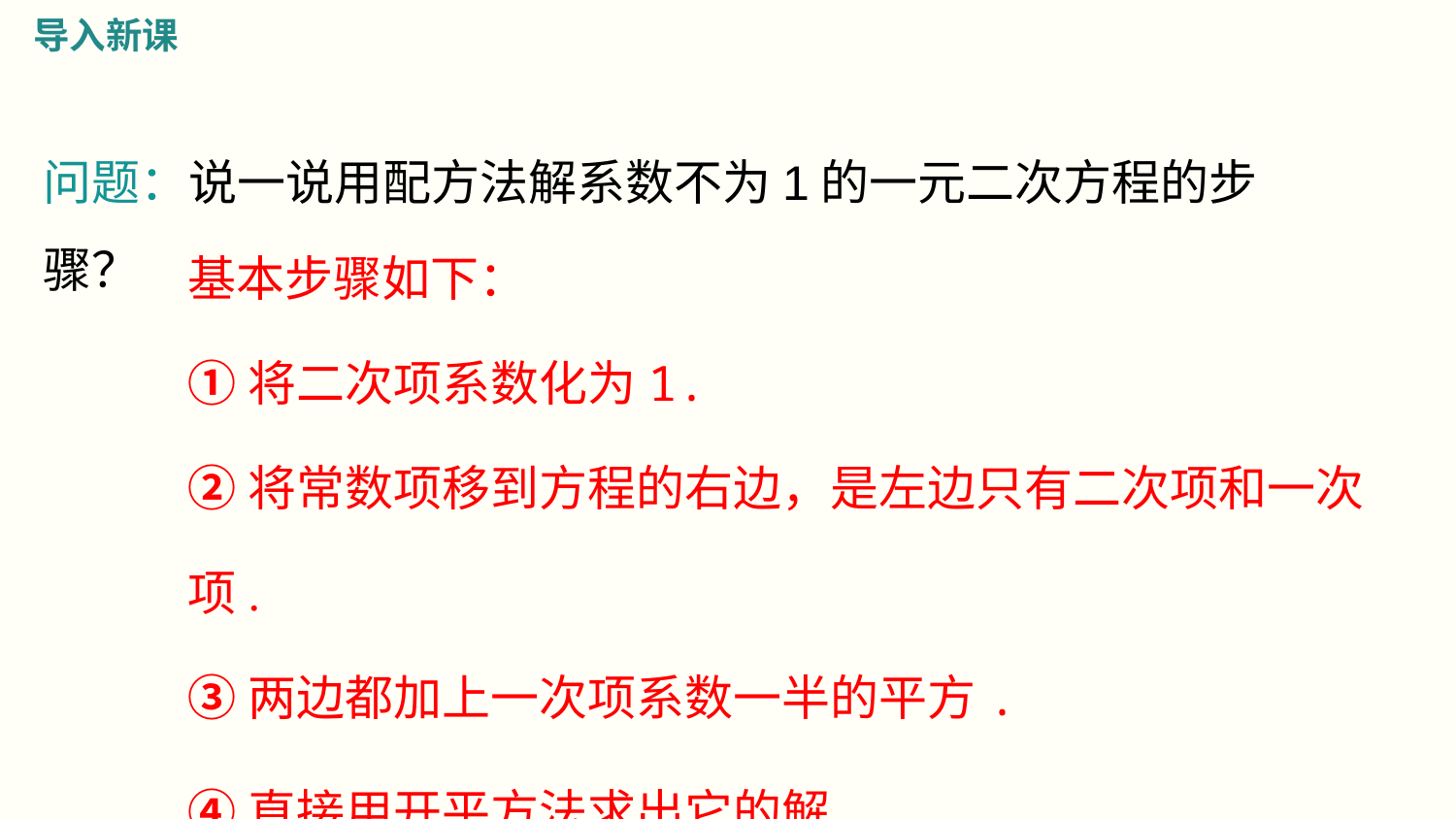

导入新课
问题：说一说用配方法解系数不为1的一元二次方程的步骤？
基本步骤如下：
①将二次项系数化为1.
②将常数项移到方程的右边，是左边只有二次项和一次项.
③两边都加上一次项系数一半的平方.
④直接用开平方法求出它的解.